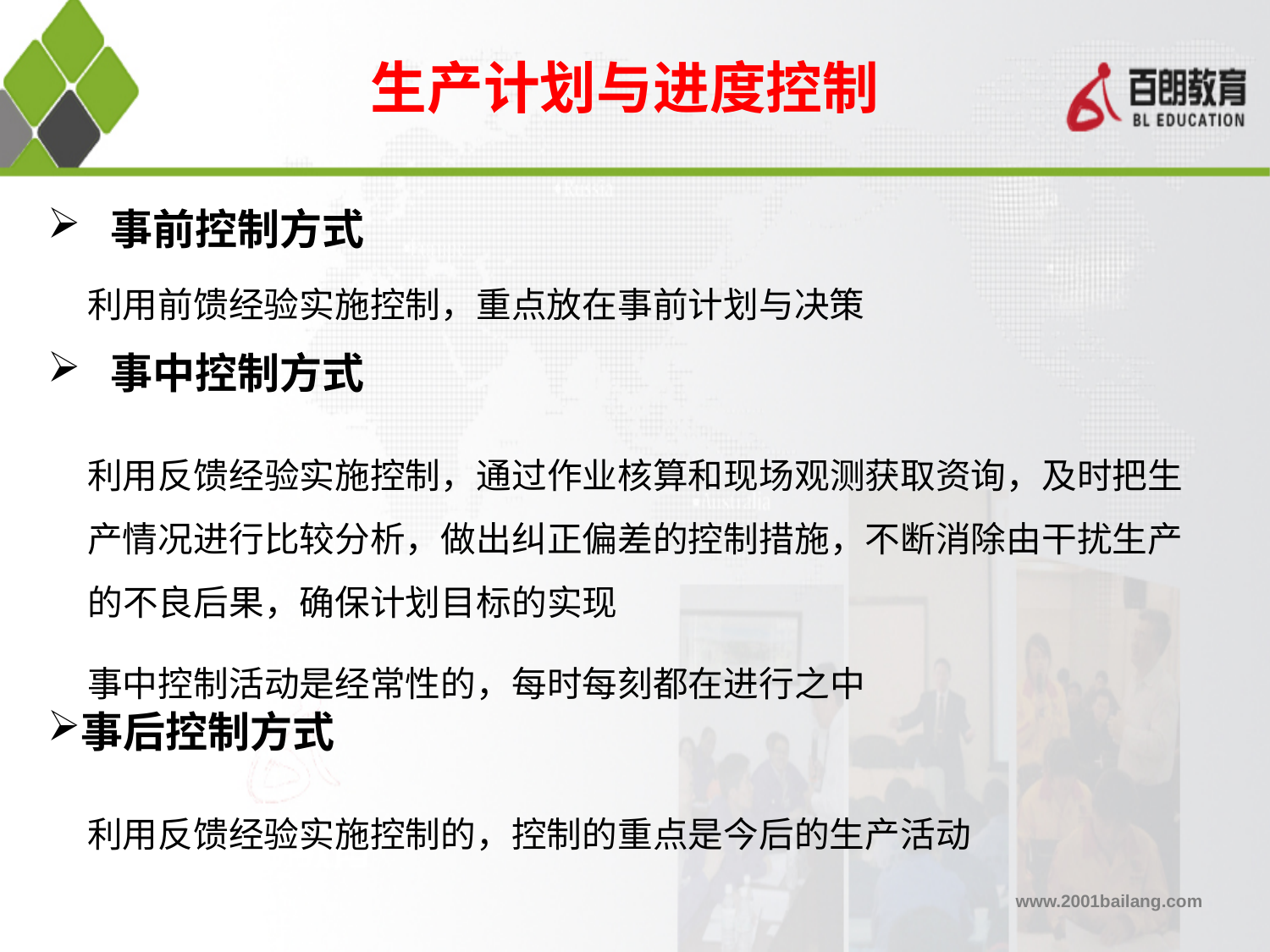

生产计划与进度控制
  事前控制方式

  事中控制方式

事后控制方式
利用前馈经验实施控制，重点放在事前计划与决策
利用反馈经验实施控制，通过作业核算和现场观测获取资询，及时把生产情况进行比较分析，做出纠正偏差的控制措施，不断消除由干扰生产的不良后果，确保计划目标的实现
事中控制活动是经常性的，每时每刻都在进行之中
利用反馈经验实施控制的，控制的重点是今后的生产活动